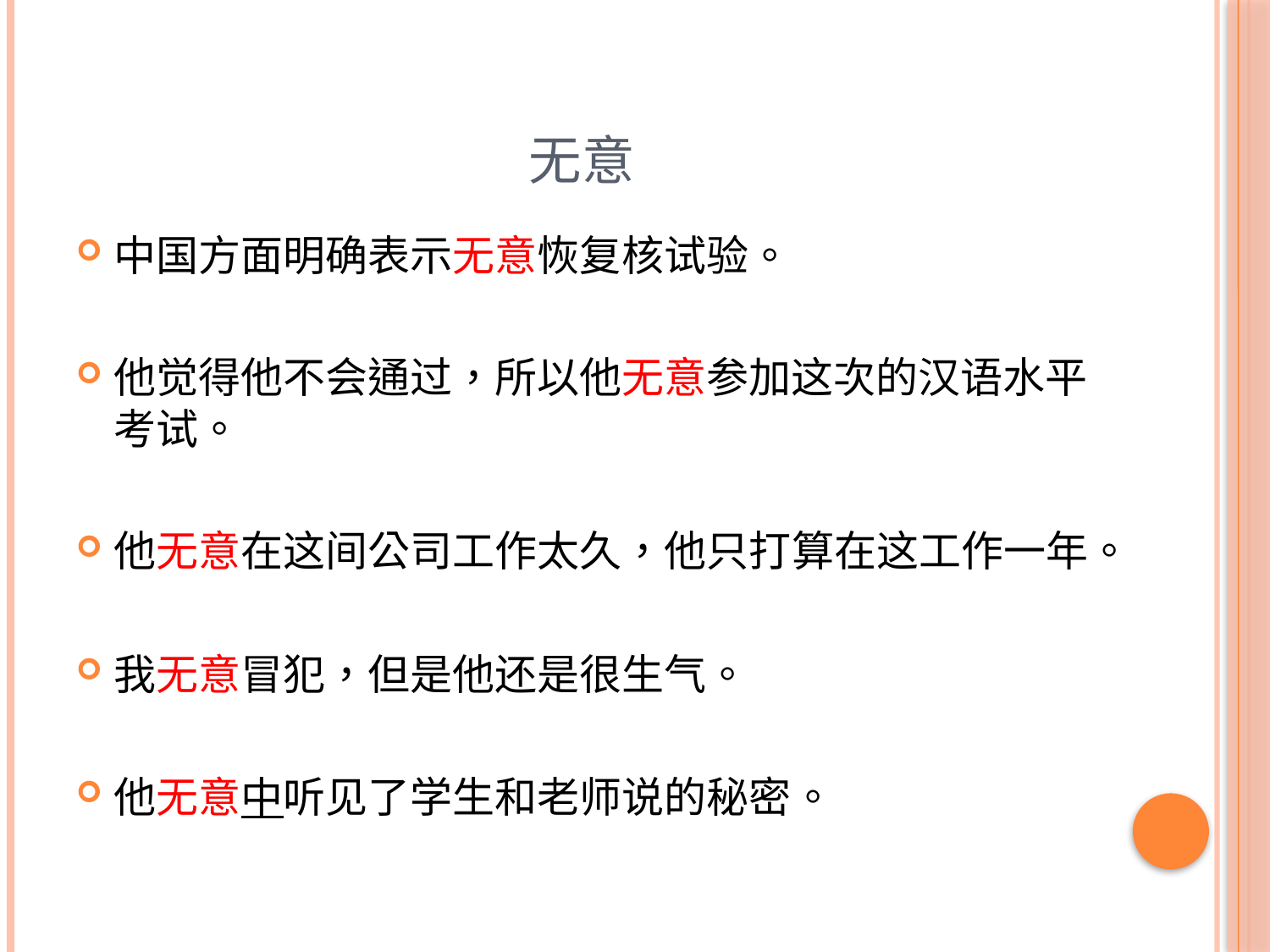

# 无意
中国方面明确表示无意恢复核试验。

他觉得他不会通过，所以他无意参加这次的汉语水平考试。

他无意在这间公司工作太久，他只打算在这工作一年。

我无意冒犯，但是他还是很生气。

他无意中听见了学生和老师说的秘密。